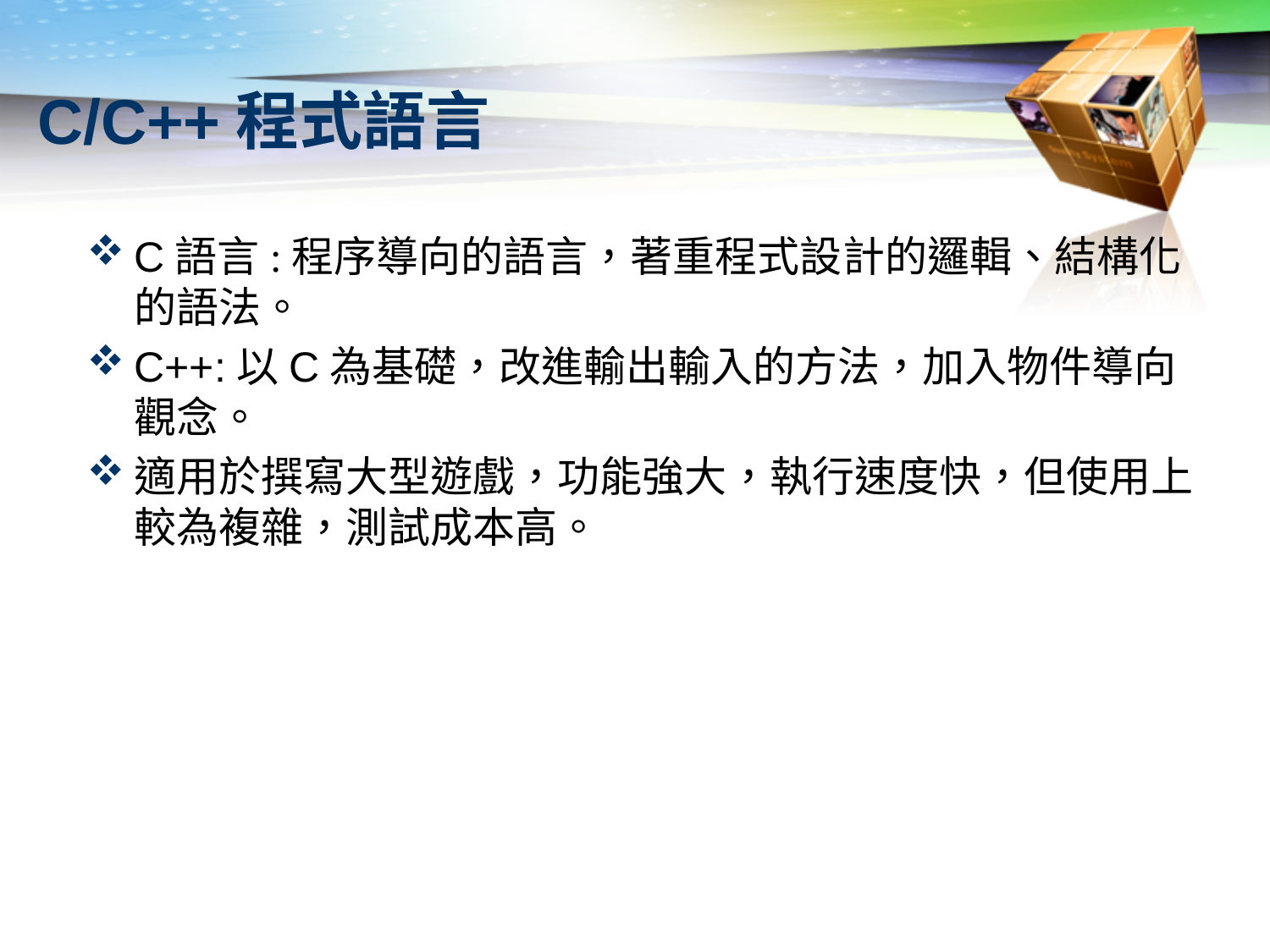

# C/C++程式語言
C語言:程序導向的語言，著重程式設計的邏輯、結構化的語法。
C++:以C為基礎，改進輸出輸入的方法，加入物件導向觀念。
適用於撰寫大型遊戲，功能強大，執行速度快，但使用上較為複雜，測試成本高。